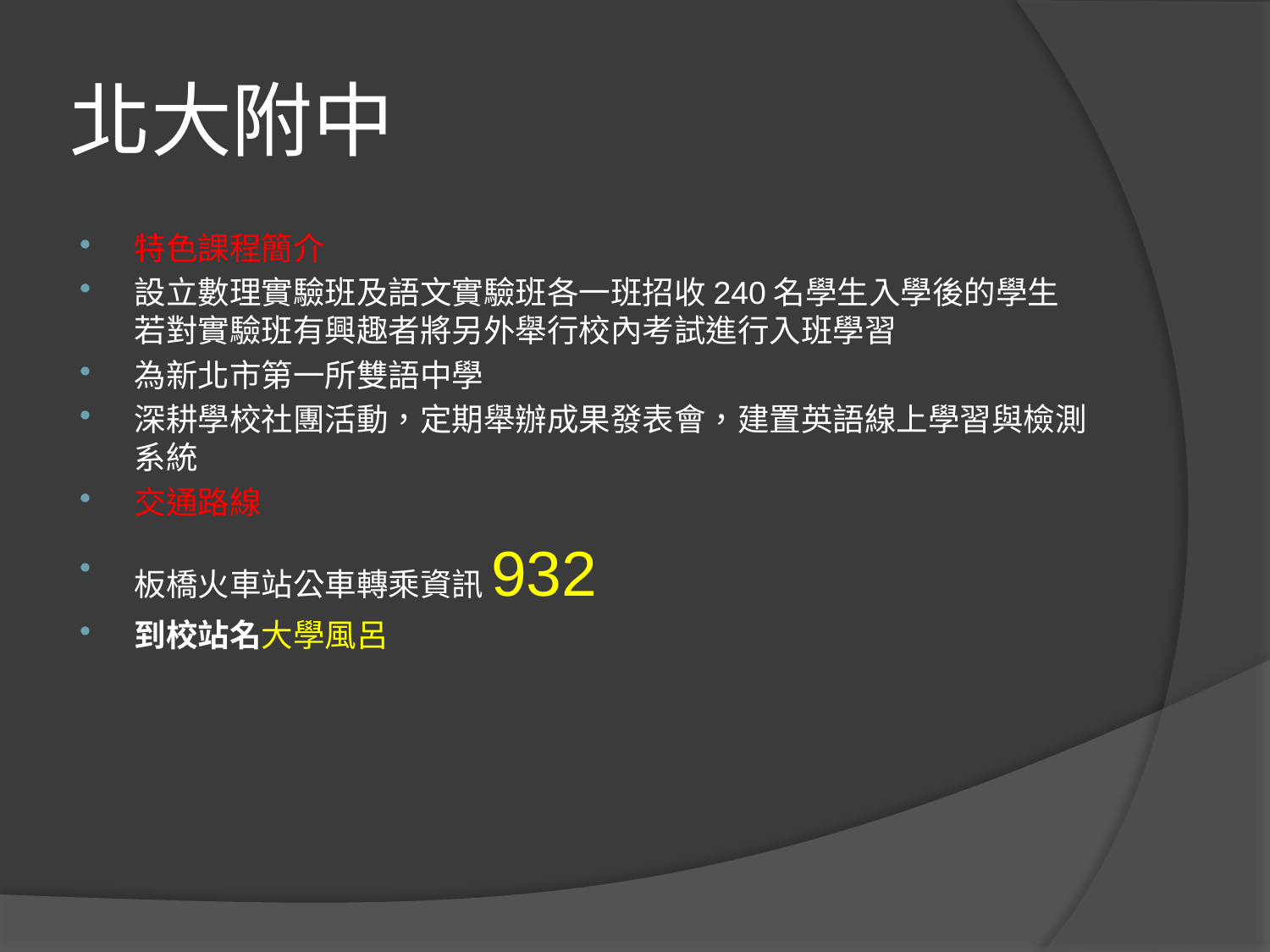

# 北大附中
特色課程簡介
設立數理實驗班及語文實驗班各一班招收240名學生入學後的學生若對實驗班有興趣者將另外舉行校內考試進行入班學習
為新北市第一所雙語中學
深耕學校社團活動，定期舉辦成果發表會，建置英語線上學習與檢測系統
交通路線
板橋火車站公車轉乘資訊932
到校站名大學風呂